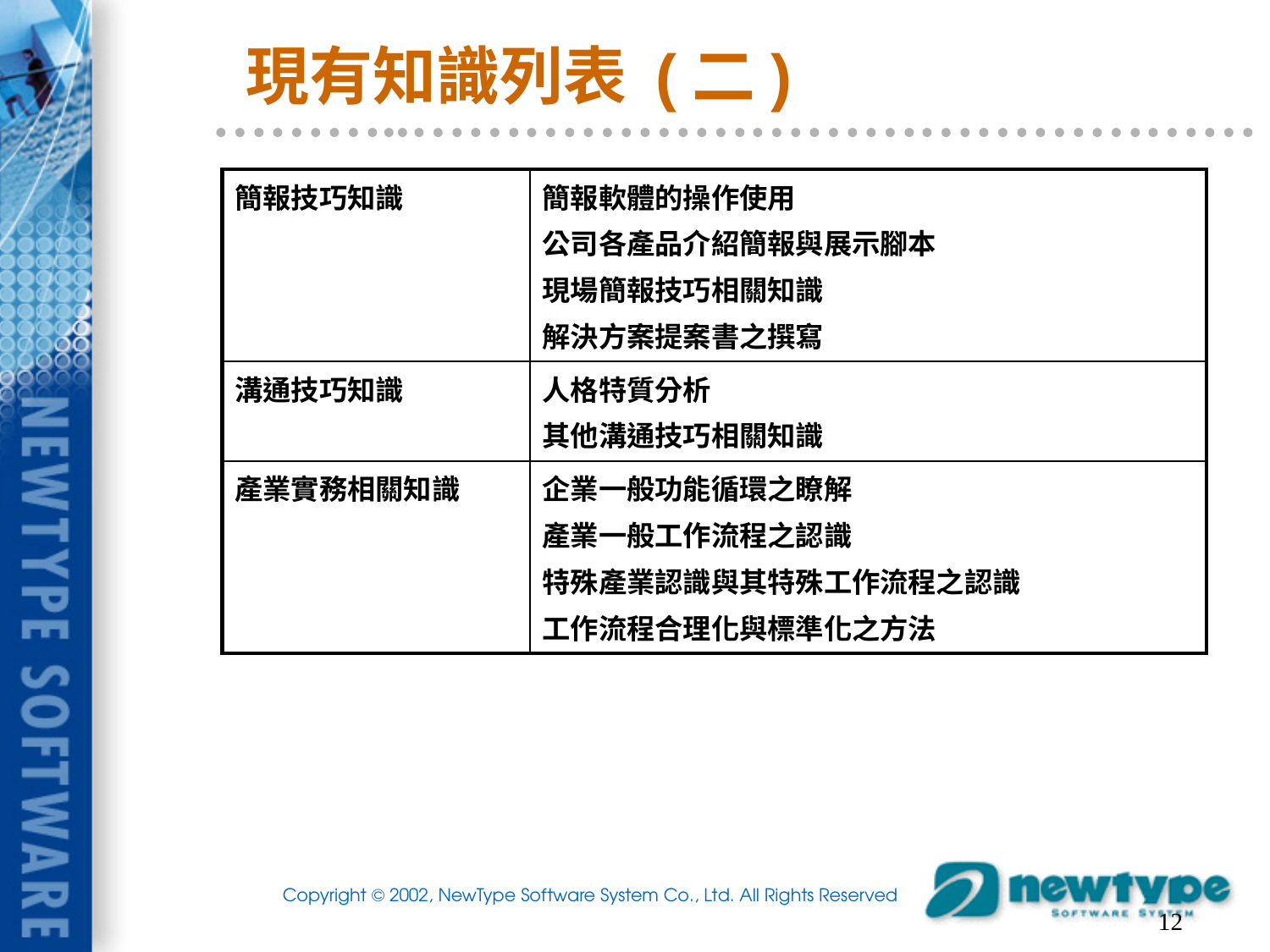

# 現有知識列表 (二)
| 簡報技巧知識 | 簡報軟體的操作使用 公司各產品介紹簡報與展示腳本 現場簡報技巧相關知識 解決方案提案書之撰寫 |
| --- | --- |
| 溝通技巧知識 | 人格特質分析 其他溝通技巧相關知識 |
| 產業實務相關知識 | 企業一般功能循環之瞭解 產業一般工作流程之認識 特殊產業認識與其特殊工作流程之認識 工作流程合理化與標準化之方法 |

12